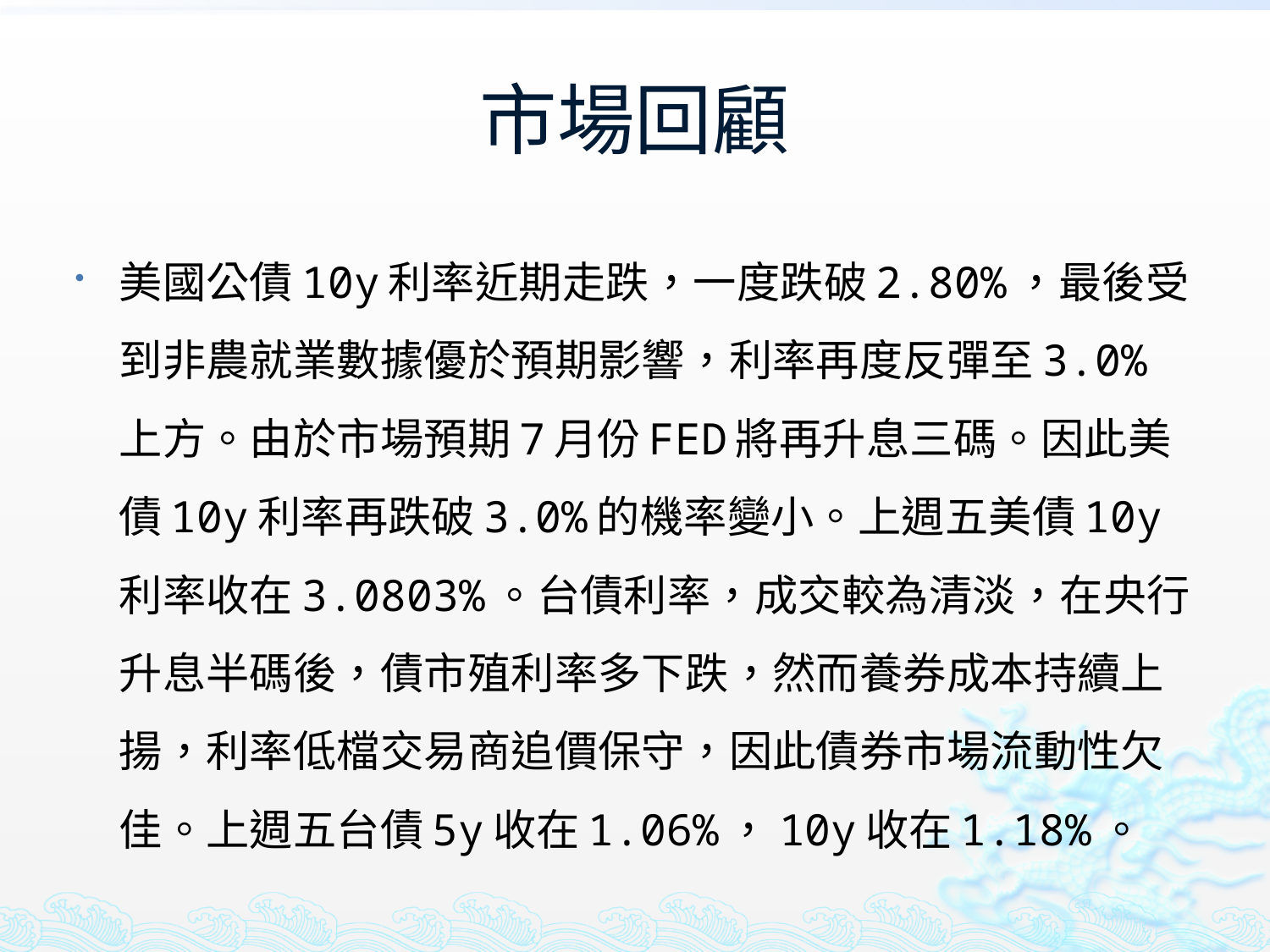

# 市場回顧
美國公債10y利率近期走跌，一度跌破2.80%，最後受到非農就業數據優於預期影響，利率再度反彈至3.0%上方。由於市場預期7月份FED將再升息三碼。因此美債10y利率再跌破3.0%的機率變小。上週五美債10y利率收在3.0803%。台債利率，成交較為清淡，在央行升息半碼後，債市殖利率多下跌，然而養券成本持續上揚，利率低檔交易商追價保守，因此債券市場流動性欠佳。上週五台債5y收在1.06%，10y收在1.18%。